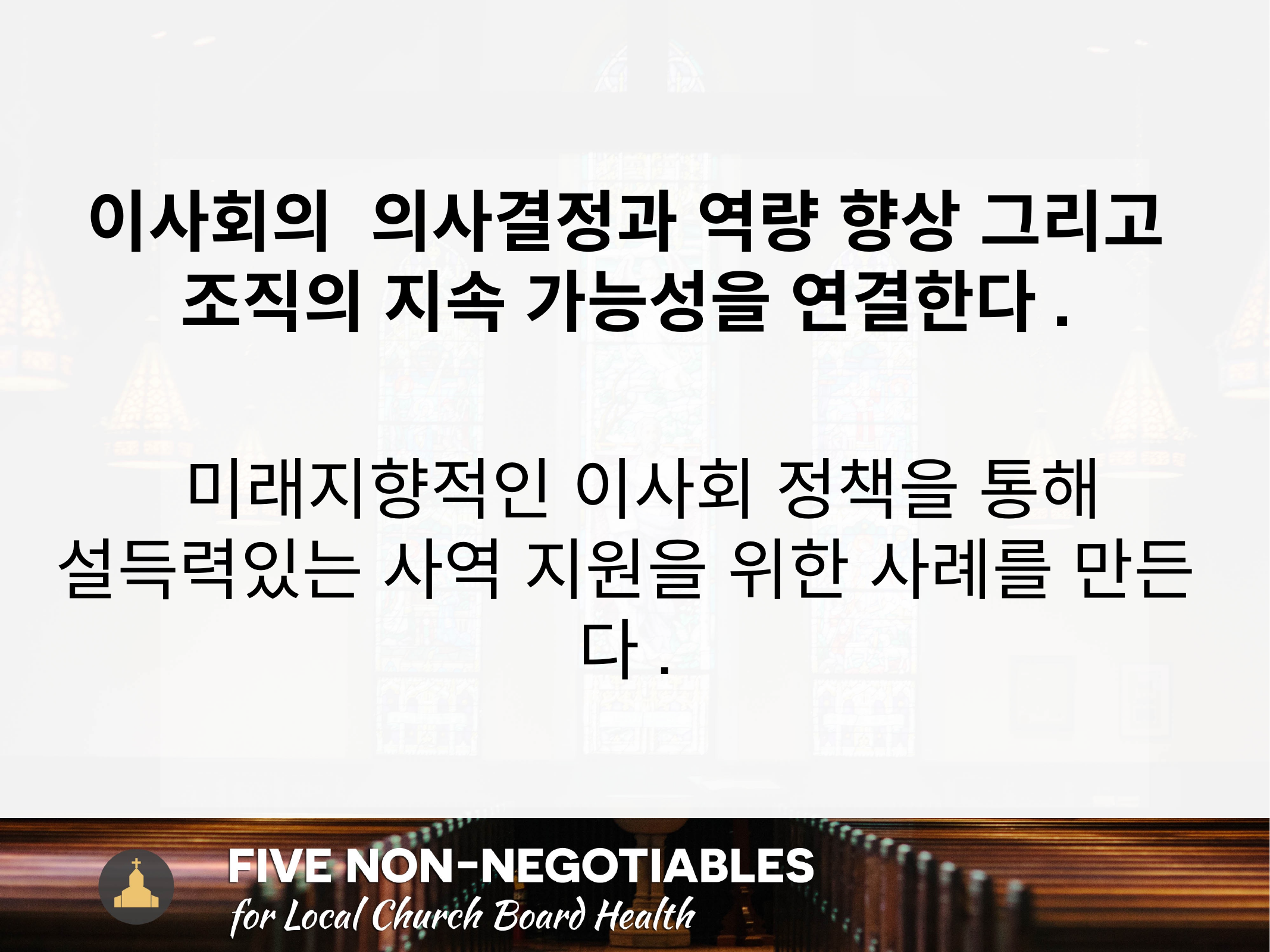

이사회의  의사결정과 역량 향상 그리고 조직의 지속 가능성을 연결한다.

 미래지향적인 이사회 정책을 통해 설득력있는 사역 지원을 위한 사례를 만든다.